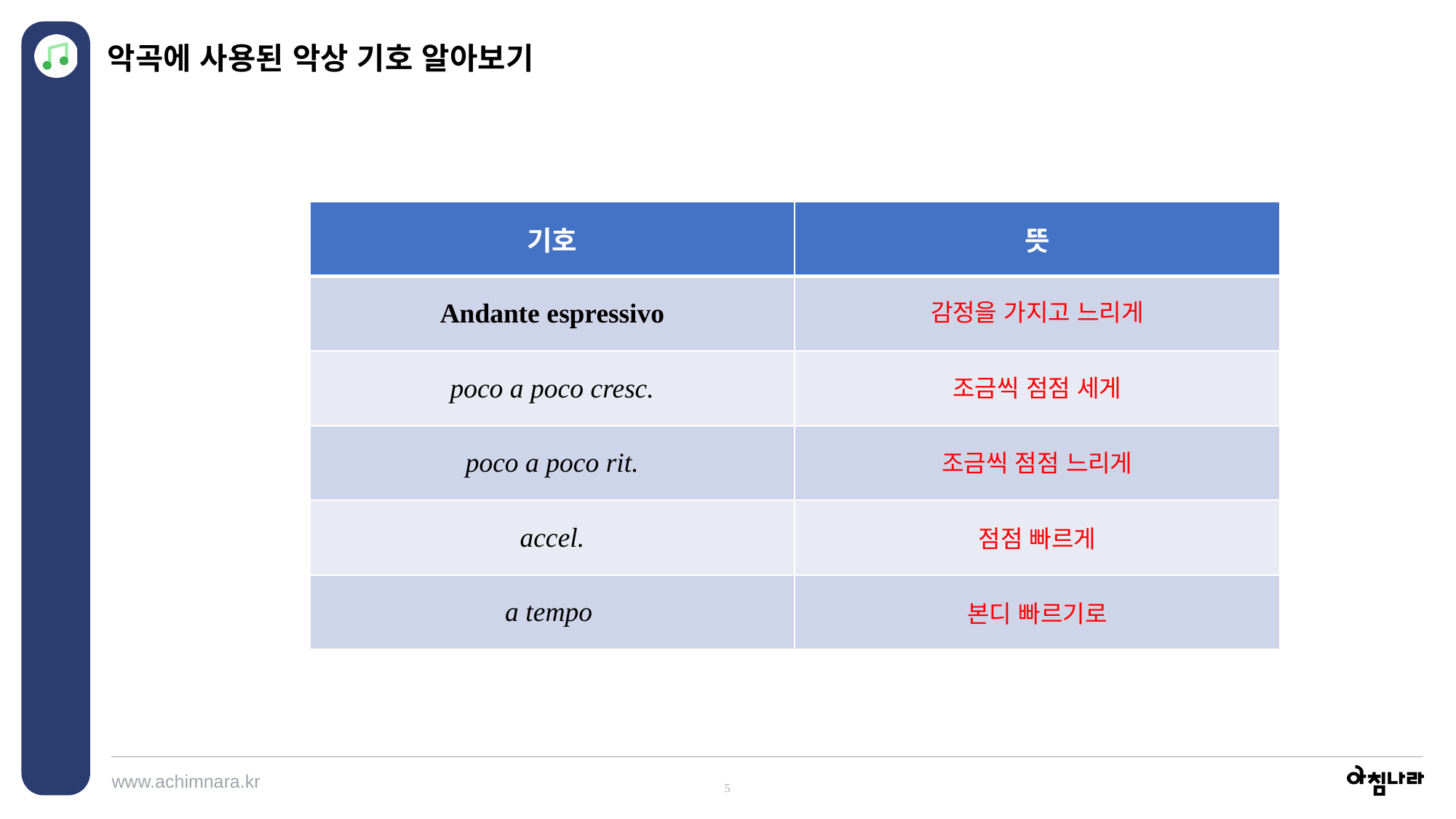

악곡에 사용된 악상 기호 알아보기
| 기호 | 뜻 |
| --- | --- |
| Andante espressivo |  |
| poco a poco cresc. |  |
| poco a poco rit. |  |
| accel. |  |
| a tempo |  |
감정을 가지고 느리게
조금씩 점점 세게
조금씩 점점 느리게
점점 빠르게
본디 빠르기로
5